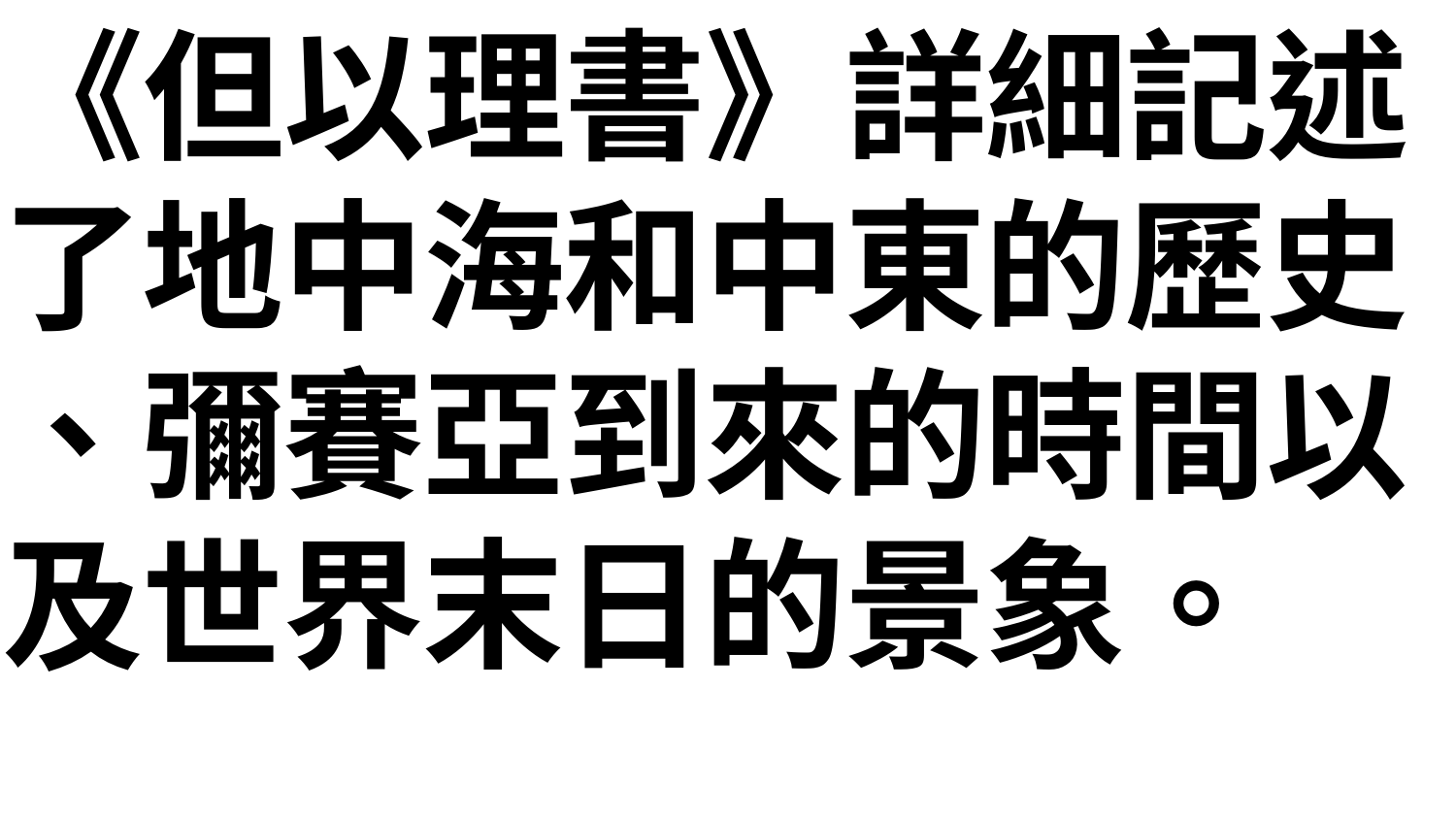

《但以理書》詳細記述了地中海和中東的歷史
、彌賽亞到來的時間以及世界末日的景象。